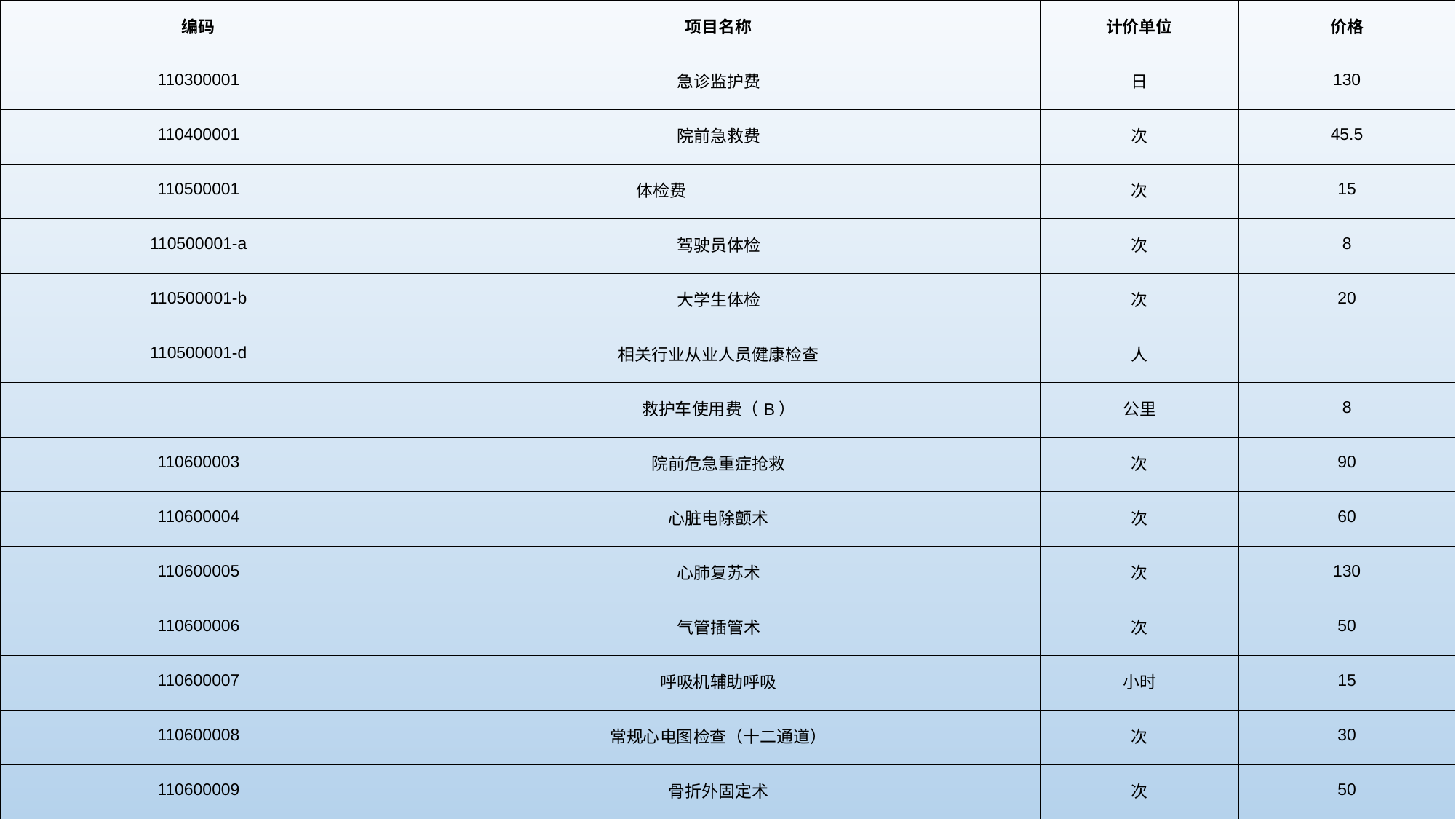

| 编码 | 项目名称 | 计价单位 | 价格 |
| --- | --- | --- | --- |
| 110300001 | 急诊监护费 | 日 | 130 |
| 110400001 | 院前急救费 | 次 | 45.5 |
| 110500001 | 体检费 | 次 | 15 |
| 110500001-a | 驾驶员体检 | 次 | 8 |
| 110500001-b | 大学生体检 | 次 | 20 |
| 110500001-d | 相关行业从业人员健康检查 | 人 |  |
|  | 救护车使用费（B） | 公里 | 8 |
| 110600003 | 院前危急重症抢救 | 次 | 90 |
| 110600004 | 心脏电除颤术 | 次 | 60 |
| 110600005 | 心肺复苏术 | 次 | 130 |
| 110600006 | 气管插管术 | 次 | 50 |
| 110600007 | 呼吸机辅助呼吸 | 小时 | 15 |
| 110600008 | 常规心电图检查（十二通道） | 次 | 30 |
| 110600009 | 骨折外固定术 | 次 | 50 |